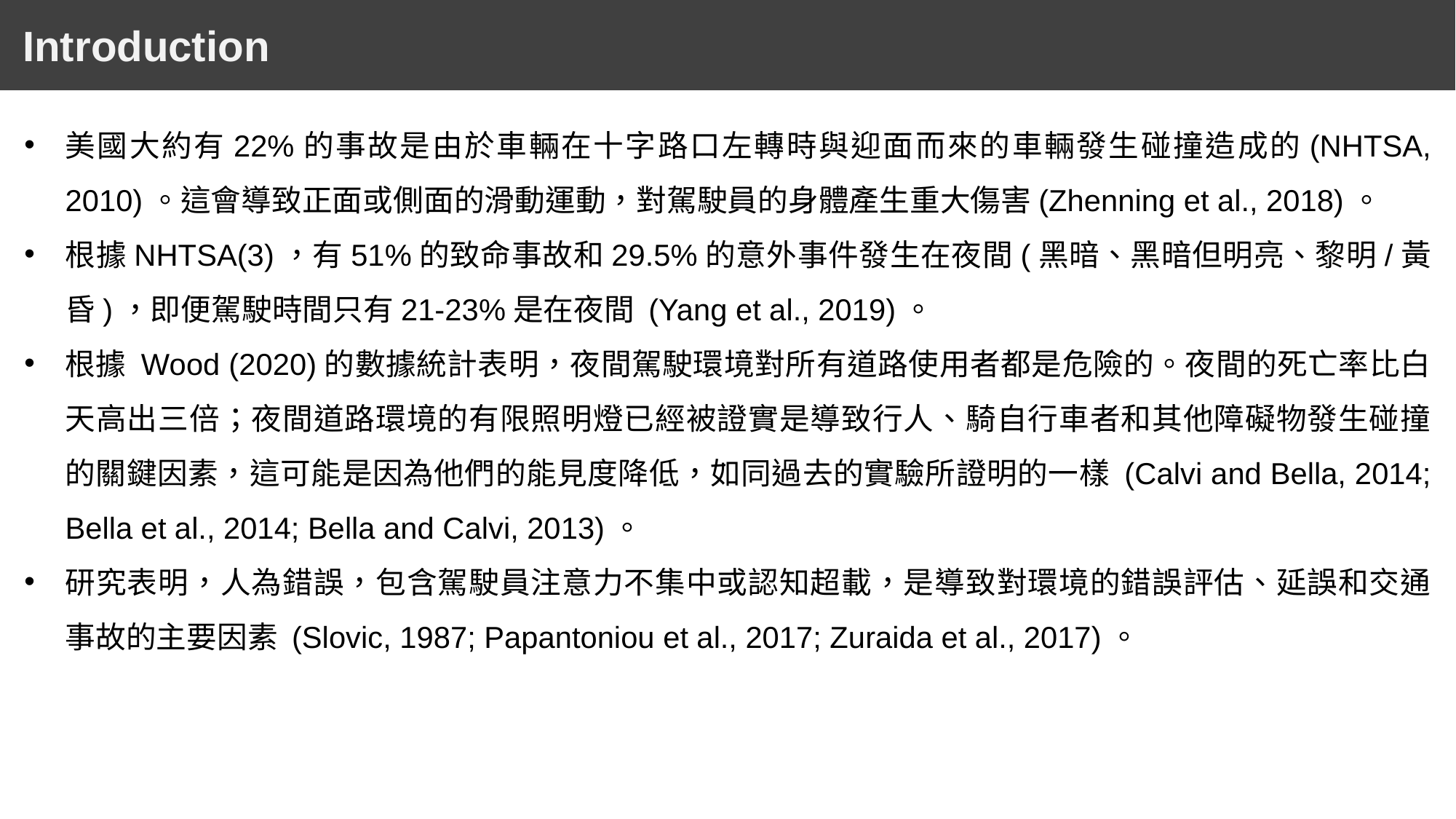

Introduction
美國大約有22%的事故是由於車輛在十字路口左轉時與迎面而來的車輛發生碰撞造成的(NHTSA, 2010)。這會導致正面或側面的滑動運動，對駕駛員的身體產生重大傷害(Zhenning et al., 2018)。
根據NHTSA(3)，有51%的致命事故和29.5%的意外事件發生在夜間(黑暗、黑暗但明亮、黎明/黃昏)，即便駕駛時間只有21-23%是在夜間 (Yang et al., 2019)。
根據 Wood (2020)的數據統計表明，夜間駕駛環境對所有道路使用者都是危險的。夜間的死亡率比白天高出三倍；夜間道路環境的有限照明燈已經被證實是導致行人、騎自行車者和其他障礙物發生碰撞的關鍵因素，這可能是因為他們的能見度降低，如同過去的實驗所證明的一樣 (Calvi and Bella, 2014; Bella et al., 2014; Bella and Calvi, 2013)。
研究表明，人為錯誤，包含駕駛員注意力不集中或認知超載，是導致對環境的錯誤評估、延誤和交通事故的主要因素 (Slovic, 1987; Papantoniou et al., 2017; Zuraida et al., 2017)。